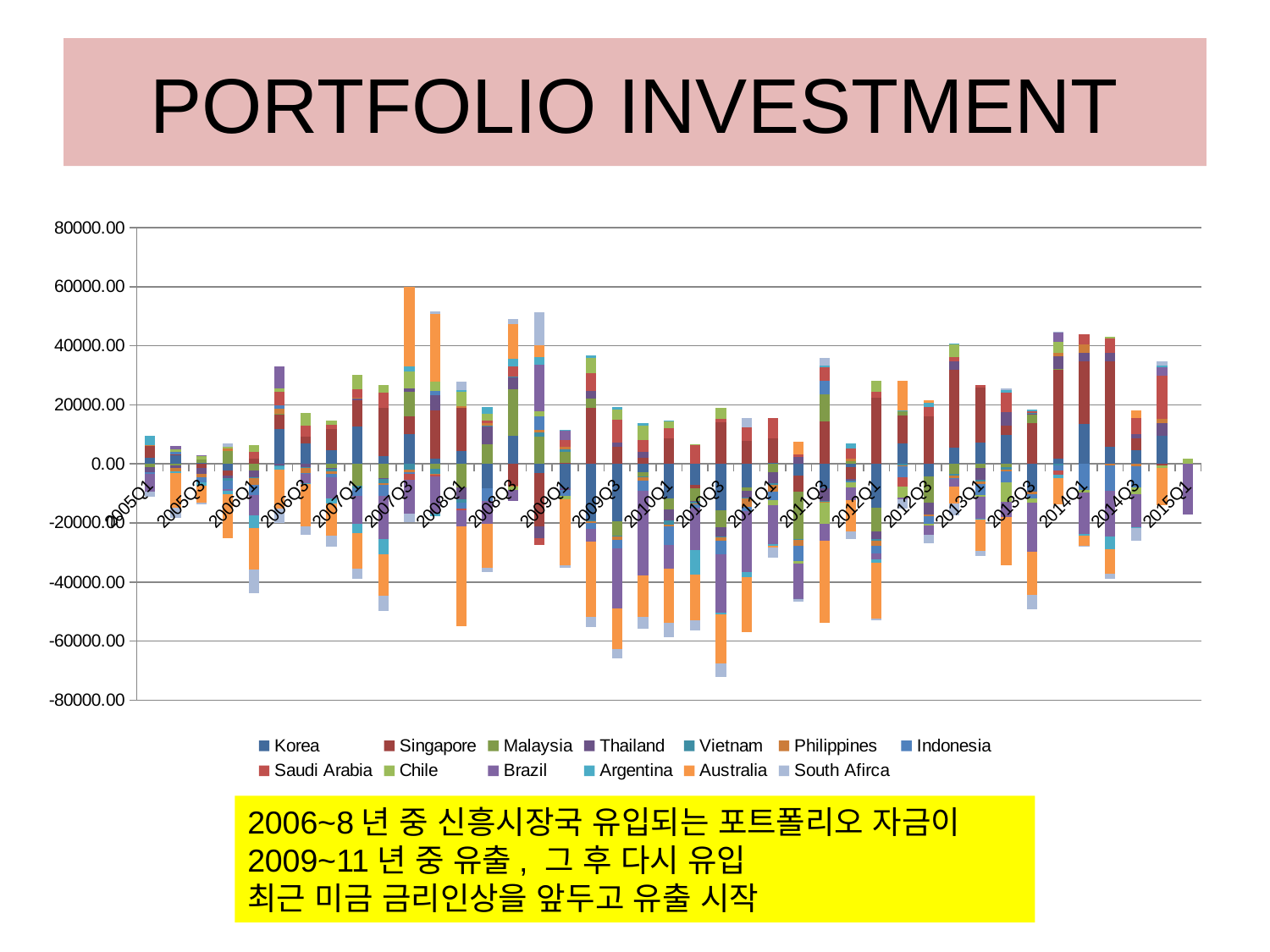

# PORTFOLIO INVESTMENT

### Chart

| Category | Korea | Singapore | Malaysia | Thailand | Vietnam | Philippines | Indonesia | Saudi Arabia | Chile | Brazil | Argentina | Australia | South Afirca |
|---|---|---|---|---|---|---|---|---|---|---|---|---|---|
| 2005Q1 | 2006.6 | 4278.02 | -957.3679999999994 | -1972.72 | 0.0 | 111.795 | -395.014 | 0.0 | -163.594 | -5816.89 | 3123.02 | -126.648 | -1650.61 |
| 2005Q2 | 3188.1 | 63.78630000000001 | -511.579 | -935.668 | 0.0 | -945.263 | 804.587 | 0.0 | 770.6569999999996 | 1315.75 | -624.98 | -11946.1 | -3460.03 |
| 2005Q3 | 437.7 | -1420.54 | 914.177 | -1875.6799999999998 | 0.0 | -1341.96 | -1737.62 | 0.0 | 1446.94 | 153.3610000000001 | -911.2800000000004 | -5725.96 | -809.5119999999995 |
| 2005Q4 | -2114.3 | -1884.37 | 4255.08 | -763.709 | -865.0 | 877.61 | -2861.54 | 0.0 | 778.903 | -536.755 | -1200.3 | -14920.5 | 1112.8 |
| 2006Q1 | 45.3 | 1760.53 | -2245.03 | -2404.0 | -198.0 | -2126.25 | -3714.1 | 2234.71 | 2324.58 | -6639.5 | -4379.54 | -14010.1 | -8108.0 |
| 2006Q2 | 11677.0 | 5138.400000000001 | 285.1400000000002 | -438.03899999999965 | -274.0 | 1652.81 | 956.1730000000005 | 4601.2300000000005 | 1375.21 | 7358.6 | -1185.54 | -13201.1 | -4899.9800000000005 |
| 2006Q3 | 6904.2 | 2438.74 | -20.6703 | -1105.56 | -202.0 | -1716.52 | -206.805 | 3633.8100000000018 | 4173.83 | -3215.01 | -498.31 | -14219.0 | -2924.32 |
| 2006Q4 | 4759.2 | 6948.7 | -1455.34 | -327.314 | -639.0 | -829.1730000000005 | -1311.8899999999999 | 1479.04 | 1364.86 | -7077.33 | -1760.08 | -10864.8 | -3695.1 |
| 2007Q1 | 12549.7 | 9055.78 | -7306.37 | 490.2259999999998 | -1091.0 | 362.4849999999998 | -2491.42 | 2694.53 | 4972.1 | -9447.91 | -3014.79 | -12183.0 | -3366.8300000000017 |
| 2007Q2 | 2585.7 | 16420.9 | -4716.13 | -297.709 | -1500.0 | -578.084 | -3810.1 | 5213.43 | 2522.52 | -14679.7 | -5074.95 | -14018.8 | -5027.34 |
| 2007Q3 | 10133.0 | 6003.87 | 8296.369999999988 | 1134.44 | -2063.0 | -824.3179999999994 | -465.01 | -2053.98 | 5603.57 | -11454.7 | 1770.1899999999998 | 26844.9 | -2795.4 |
| 2007Q4 | 1809.6 | 16153.8 | -1662.01 | 5409.06 | -1589.0 | -535.495 | 1200.45 | -374.4 | 3363.04 | -12808.0 | -749.24 | 22809.2 | 947.153 |
| 2008Q1 | 4374.7 | 14607.5 | -7966.71 | -3984.48 | -1267.0 | 493.4959999999996 | -1983.94 | -441.882 | 4788.610000000002 | -5651.85 | 754.55 | -33777.6 | 2937.22 |
| 2008Q2 | -8337.2 | -13.614700000000001 | 6776.860000000002 | 6065.79 | 234.0 | 621.786 | -4187.79 | 1016.4499999999996 | 2170.410000000001 | -7640.42 | 2248.86 | -15081.8 | -1402.77 |
| 2008Q3 | 9501.1 | -7370.17 | 15827.6 | 4178.469999999999 | 153.0 | -286.447 | -62.882200000000005 | 3301.75 | -1011.3299999999996 | -3794.32 | 2655.03 | 11769.7 | 1532.37 |
| 2008Q4 | -3117.2 | -17921.5 | 9322.93 | -4093.92 | 1458.0 | 758.3309999999996 | 4470.360000000002 | -2245.86 | 1671.78 | 15953.5 | 2369.8500000000017 | 4223.150000000002 | 11235.8 |
| 2009Q1 | -8242.1 | 337.69099999999975 | 3837.12 | -715.059 | 634.0 | 870.5559999999996 | -1950.1599999999999 | 2498.21 | -1008.55 | 2919.34 | 276.855 | -22415.9 | -886.8669999999993 |
| 2009Q2 | -19174.0 | 18976.3 | 3010.52 | 2644.92 | -142.0 | -693.755 | -1893.26 | 5933.03 | 5359.05 | -4315.91 | 742.5629999999994 | -25535.4 | -3469.19 |
| 2009Q3 | -19304.0 | 5799.09 | -5141.68 | 1431.42 | -84.0 | -1172.5 | -2972.04 | 7757.360000000002 | 3284.53 | -20156.0 | 1110.52 | -14014.2 | -3049.67 |
| 2009Q4 | -2749.3 | 1928.86 | -1414.57 | 2189.59 | -337.0 | -1058.36 | -3520.77 | 3950.11 | 4763.54 | -28730.5 | 1032.32 | -13857.1 | -4216.24 |
| 2010Q1 | -11685.2 | 8741.61 | -3840.98 | -3758.77 | -1290.0 | -662.58 | -6159.35 | 3249.11 | 2384.8500000000017 | -8212.79 | 162.389 | -18086.4 | -4884.400000000001 |
| 2010Q2 | -7198.5 | -1068.87 | -4236.45 | -348.464 | -490.0 | -309.605 | -1088.6699999999998 | 6235.59 | 347.2829999999998 | -14577.3 | -8224.369999999988 | -15451.5 | -3344.02 |
| 2010Q3 | -15621.2 | 14212.0 | -5791.1600000000035 | -3274.8 | -160.0 | -1264.6899999999998 | -4517.08 | 926.2790000000005 | 3834.3700000000017 | -19745.599999999984 | -683.216 | -16458.3 | -4690.64 |
| 2010Q4 | -7859.8 | 7731.67 | -1125.37 | -2422.99 | -430.0 | -2653.430000000001 | -1436.8899999999999 | 4743.28 | -145.88400000000001 | -20475.2 | -1691.1699999999998 | -18787.3 | 3146.16 |
| 2011Q1 | 472.1 | 8153.02 | -2766.27 | -3832.04 | -565.0 | -2152.56 | -2919.9900000000002 | 6939.04 | -1709.01 | -13331.9 | -425.655 | -745.379 | -3414.7 |
| 2011Q2 | -4043.3 | -5452.43 | -15913.6 | 2358.3700000000017 | -326.0 | -2083.49 | -5212.53 | 901.54 | -883.66 | -11814.0 | -12.765400000000007 | 4269.2300000000005 | -927.986 |
| 2011Q3 | -8344.5 | 14280.4 | 9218.31 | -4128.94 | -299.0 | -461.106 | 4570.94 | 4771.83 | -7088.7699999999995 | -5673.52 | 538.583 | -27689.4 | 2376.66 |
| 2011Q4 | -1227.0 | -3875.82 | 783.339 | -545.309 | -222.0 | 1033.92 | -244.797 | 3435.25 | -1802.31 | -4491.469999999999 | 1800.76 | -10537.7 | -2394.2799999999997 |
| 2012Q1 | -14759.6 | 22509.5 | -8202.5 | -2416.58 | -774.0 | -1638.58 | -2627.65 | 1818.45 | 3719.9 | -1889.75 | -1196.86 | -18970.8 | -501.885 |
| 2012Q2 | 6803.0 | 9554.83 | 1585.8799999999999 | 129.046 | -388.0 | -275.019 | -3873.13 | -3161.450000000001 | -3826.8500000000017 | -474.656 | 89.05549999999998 | 10091.6 | -3019.72 |
| 2012Q3 | -4177.7 | 16203.8 | -8917.07 | -3972.63 | -202.0 | -414.677 | -2515.73 | 3162.8300000000017 | -617.482 | -3338.16 | 1378.83 | 933.5890000000005 | -2625.8900000000012 |
| 2012Q4 | 5386.5 | 26471.5 | -3394.73 | 2875.86 | -626.0 | -876.754 | -189.90900000000002 | 1364.51 | 4695.610000000002 | -2570.9 | 62.8896 | -5873.6200000000035 | -3908.36 |
| 2013Q1 | 7285.9 | 18666.3 | -1253.02 | -4278.74 | -420.0 | -784.571 | -3820.48 | 861.3769999999995 | -638.792 | -7509.76 | -188.8570000000001 | -10459.799999999992 | -1773.52 |
| 2013Q2 | 9776.5 | 3219.3100000000018 | -1207.23 | 4632.400000000001 | -732.0 | -478.153 | -3793.2 | 6581.88 | -6771.23 | -4899.79 | 808.075 | -16522.4 | 487.265 |
| 2013Q3 | -9375.4 | 13706.4 | 2981.470000000001 | 357.444 | 60.0 | -856.5069999999995 | -1511.1399999999999 | 771.497 | -1410.47 | -16548.2 | 483.17 | -14541.8 | -5014.690000000001 |
| 2013Q4 | 1657.5 | 30344.2 | 209.696 | 4110.05 | -377.0 | 1118.09 | -1774.99 | -1608.58 | 3806.53 | 3268.77 | -1176.24 | -8826.129999999992 | 333.043 |
| 2014Q1 | 13596.7 | 20989.4 | 0.0 | 3054.82 | -6.0 | 2810.57 | -8702.84 | 3323.69 | -1006.7 | -14017.4 | -708.876 | -3404.23 | -312.0439999999999 |
| 2014Q2 | 5867.2 | 28890.0 | 0.0 | 2810.54 | 0.0 | -649.075 | -8316.91 | 4790.79 | 709.8449999999996 | -15536.9 | -4419.360000000002 | -8372.41 | -1535.51 |
| 2014Q3 | 4762.400000000001 | 3783.34 | 0.0 | 1650.4 | 0.0 | -903.4649999999996 | -7089.52 | 5426.63 | -2313.410000000001 | -11199.5 | -198.131 | 2366.22 | -4412.6200000000035 |
| 2014Q4 | 9379.0 | -418.5439999999999 | 0.0 | 4536.09 | 0.0 | 1201.8 | 0.0 | 14785.4 | -1081.72 | 2861.74 | 390.9779999999998 | -12607.2 | 1575.48 |
| 2015Q1 | 0.0 | 0.0 | 0.0 | 0.0 | 0.0 | 0.0 | 0.0 | 0.0 | 1846.71 | -17100.3 | 0.0 | 0.0 | 0.0 |
2006~8년 중 신흥시장국 유입되는 포트폴리오 자금이 2009~11년 중 유출, 그 후 다시 유입
최근 미금 금리인상을 앞두고 유출 시작